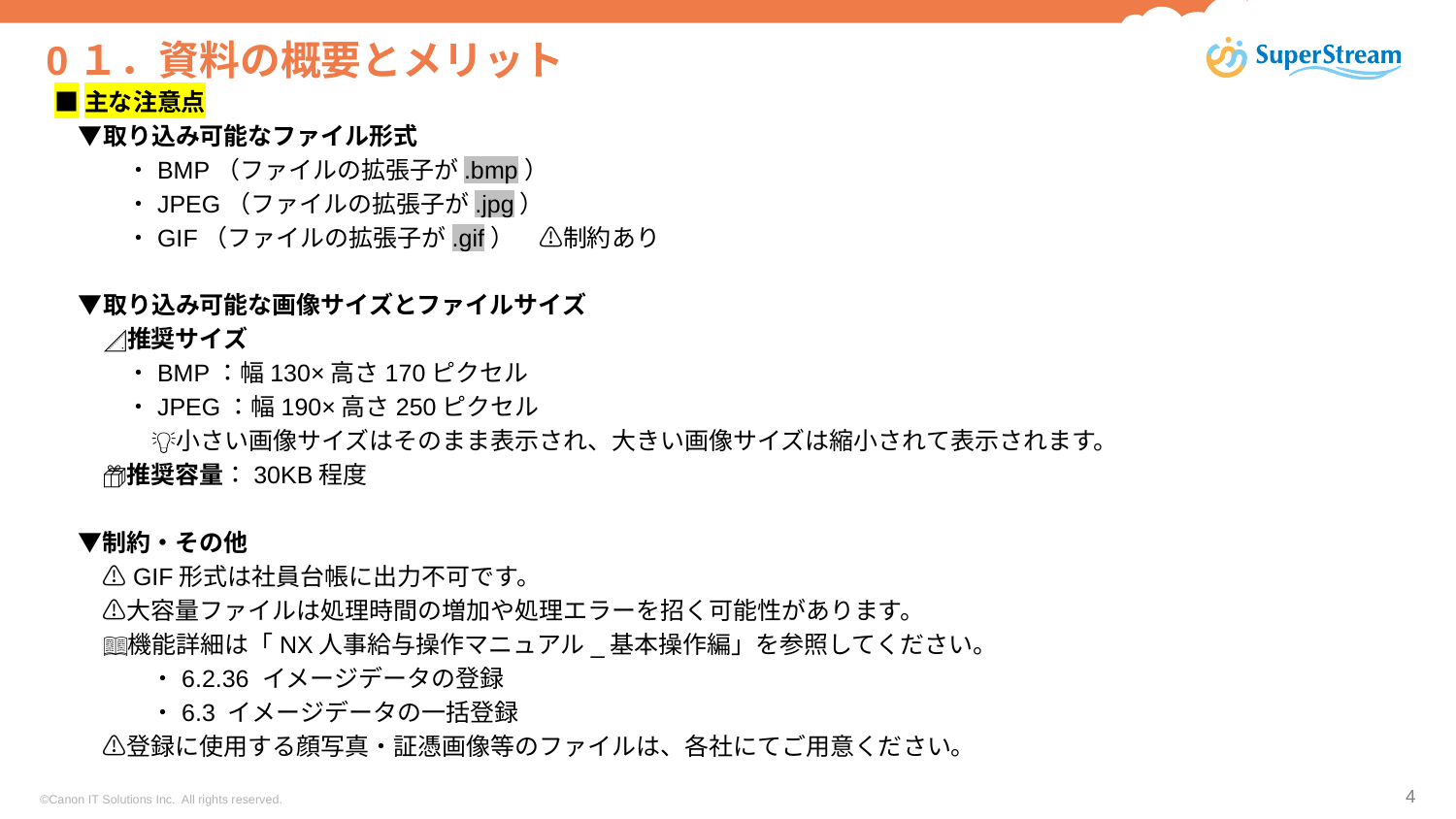

# 0１．資料の概要とメリット
■主な注意点
　▼取り込み可能なファイル形式
　　　・BMP（ファイルの拡張子が.bmp）
　　　・JPEG（ファイルの拡張子が.jpg）
　　　・GIF（ファイルの拡張子が.gif）　⚠️制約あり

　▼取り込み可能な画像サイズとファイルサイズ
　　📐推奨サイズ
　　　・BMP：幅130×高さ170ピクセル
　　　・JPEG：幅190×高さ250ピクセル
　　　　💡小さい画像サイズはそのまま表示され、大きい画像サイズは縮小されて表示されます。
　　📦推奨容量：30KB程度

　▼制約・その他
　　⚠️GIF形式は社員台帳に出力不可です。
　　⚠️大容量ファイルは処理時間の増加や処理エラーを招く可能性があります。
　　📖機能詳細は「NX人事給与操作マニュアル_基本操作編」を参照してください。
　　　　・6.2.36 イメージデータの登録
　　　　・6.3 イメージデータの一括登録
　　⚠️登録に使用する顔写真・証憑画像等のファイルは、各社にてご用意ください。

©Canon IT Solutions Inc.  All rights reserved.
4